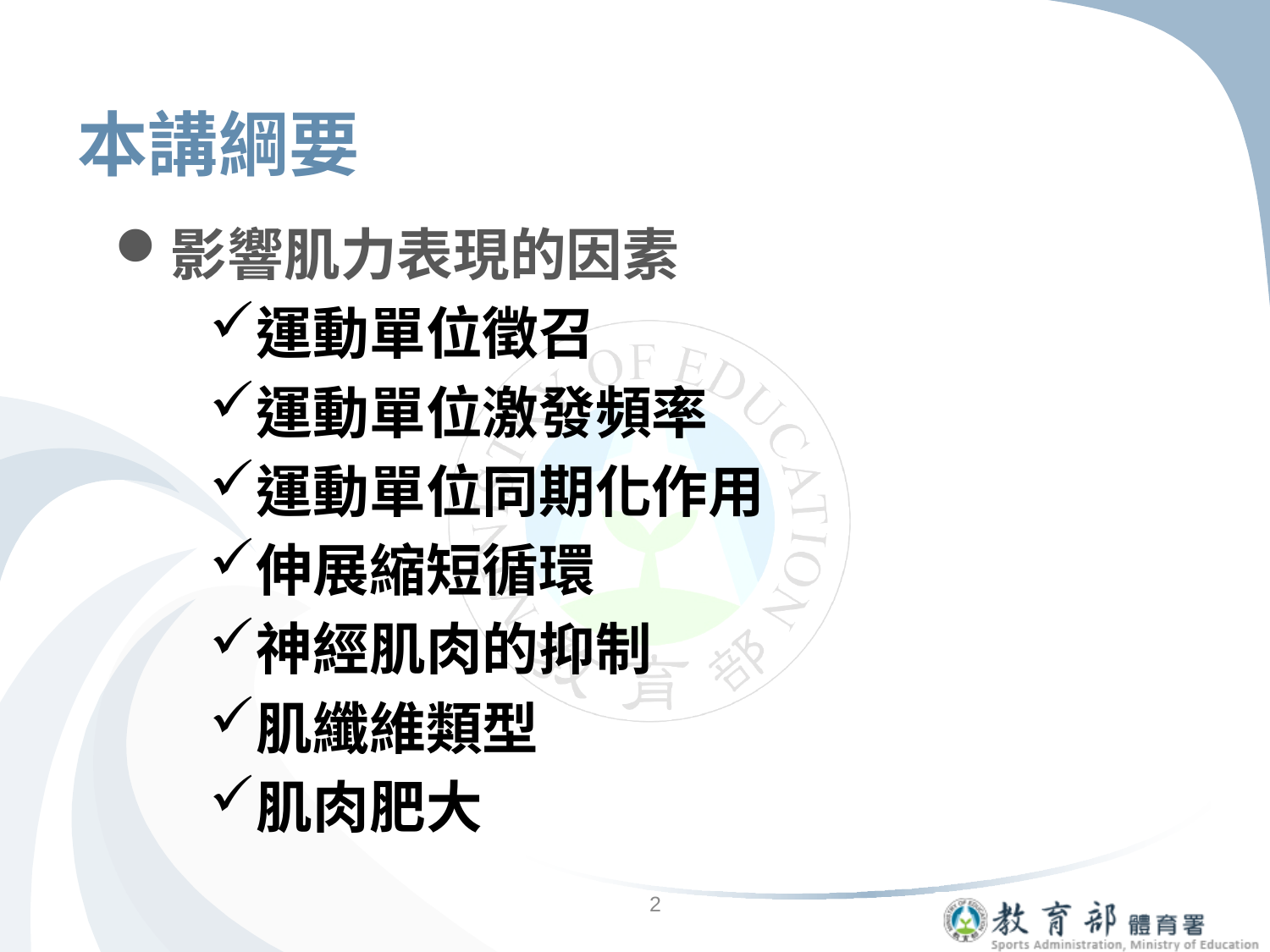

# 本講綱要
影響肌力表現的因素
運動單位徵召
運動單位激發頻率
運動單位同期化作用
伸展縮短循環
神經肌肉的抑制
肌纖維類型
肌肉肥大
2